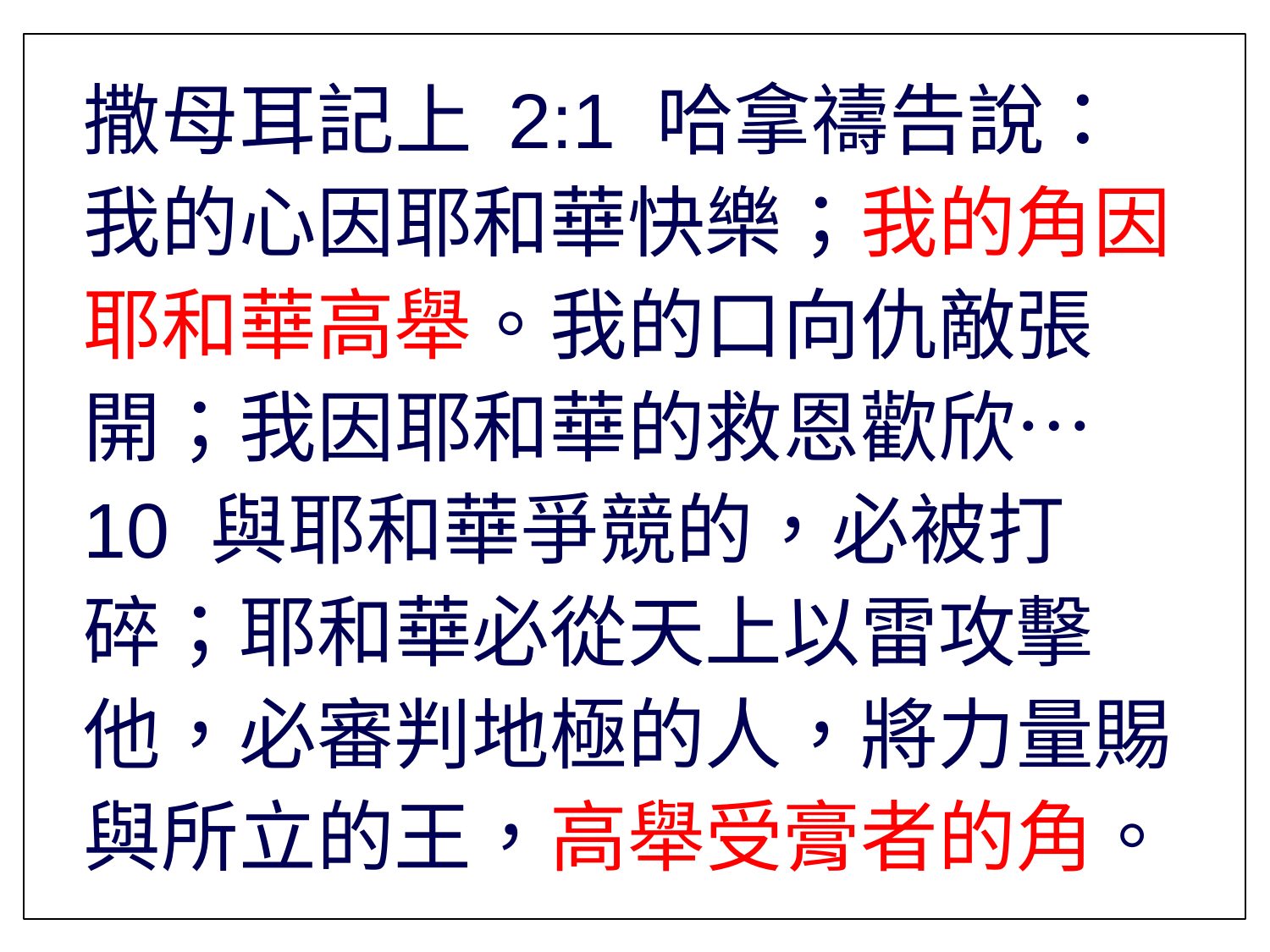

撒母耳記上 2:1 哈拿禱告說：我的心因耶和華快樂；我的角因耶和華高舉。我的口向仇敵張開；我因耶和華的救恩歡欣…10 與耶和華爭競的，必被打碎；耶和華必從天上以雷攻擊他，必審判地極的人，將力量賜與所立的王，高舉受膏者的角。